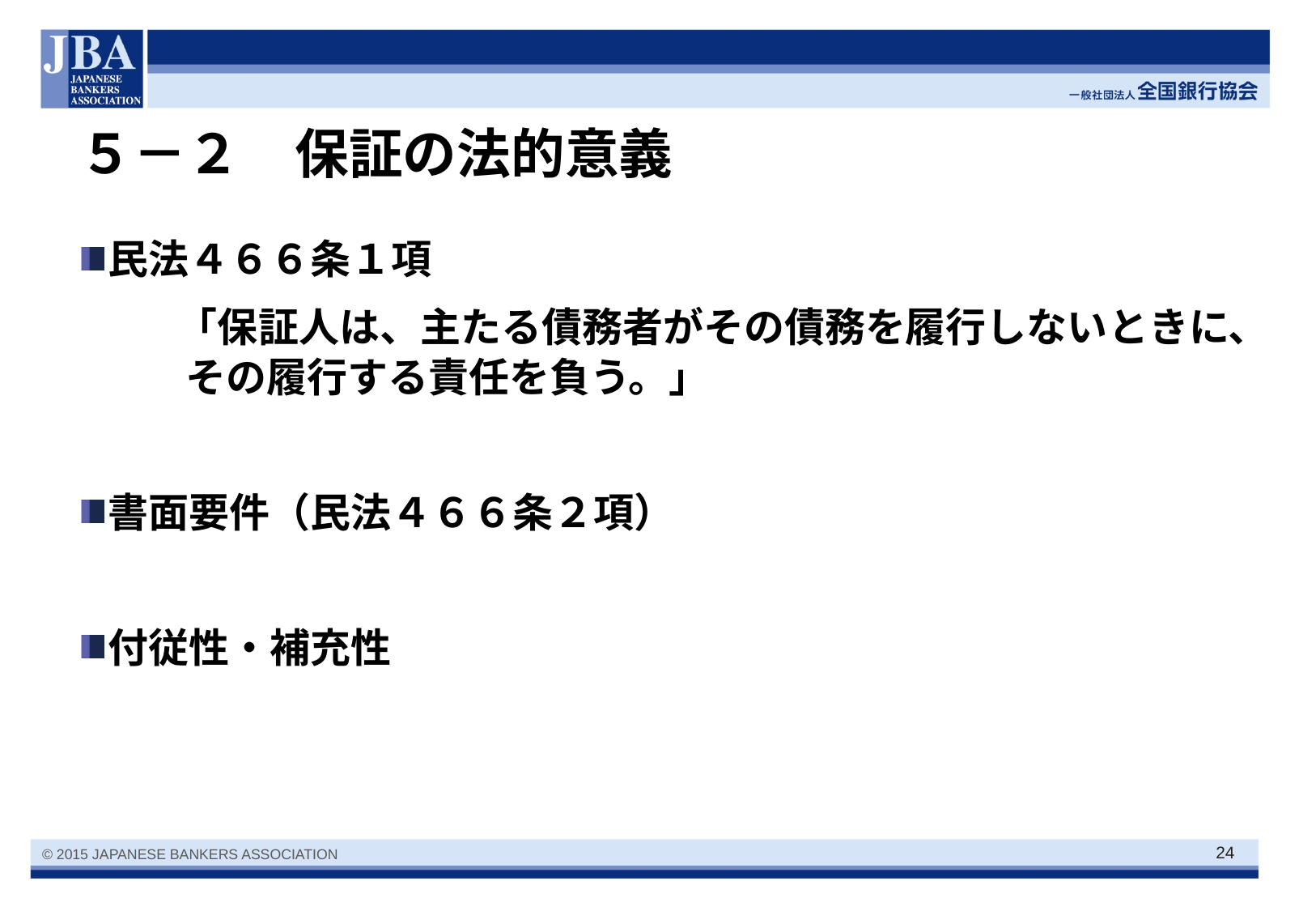

# ５－２　保証の法的意義
民法４６６条１項
　「保証人は、主たる債務者がその債務を履行しないときに、その履行する責任を負う。」

書面要件（民法４６６条２項）

付従性・補充性